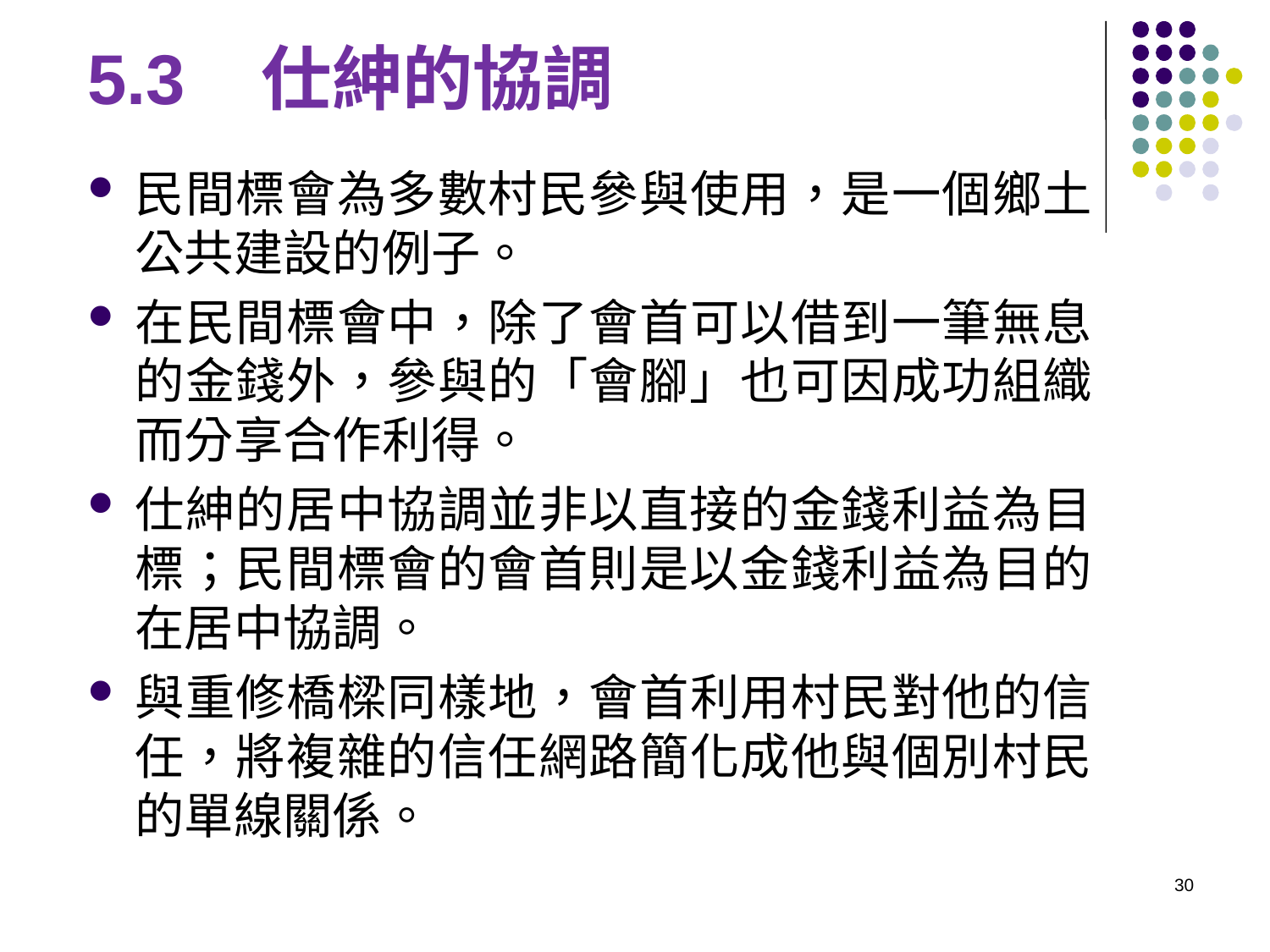

# 5.3   仕紳的協調
民間標會為多數村民參與使用，是一個鄉土公共建設的例子。
在民間標會中，除了會首可以借到一筆無息的金錢外，參與的「會腳」也可因成功組織而分享合作利得。
仕紳的居中協調並非以直接的金錢利益為目標；民間標會的會首則是以金錢利益為目的在居中協調。
與重修橋樑同樣地，會首利用村民對他的信任，將複雜的信任網路簡化成他與個別村民的單線關係。
30